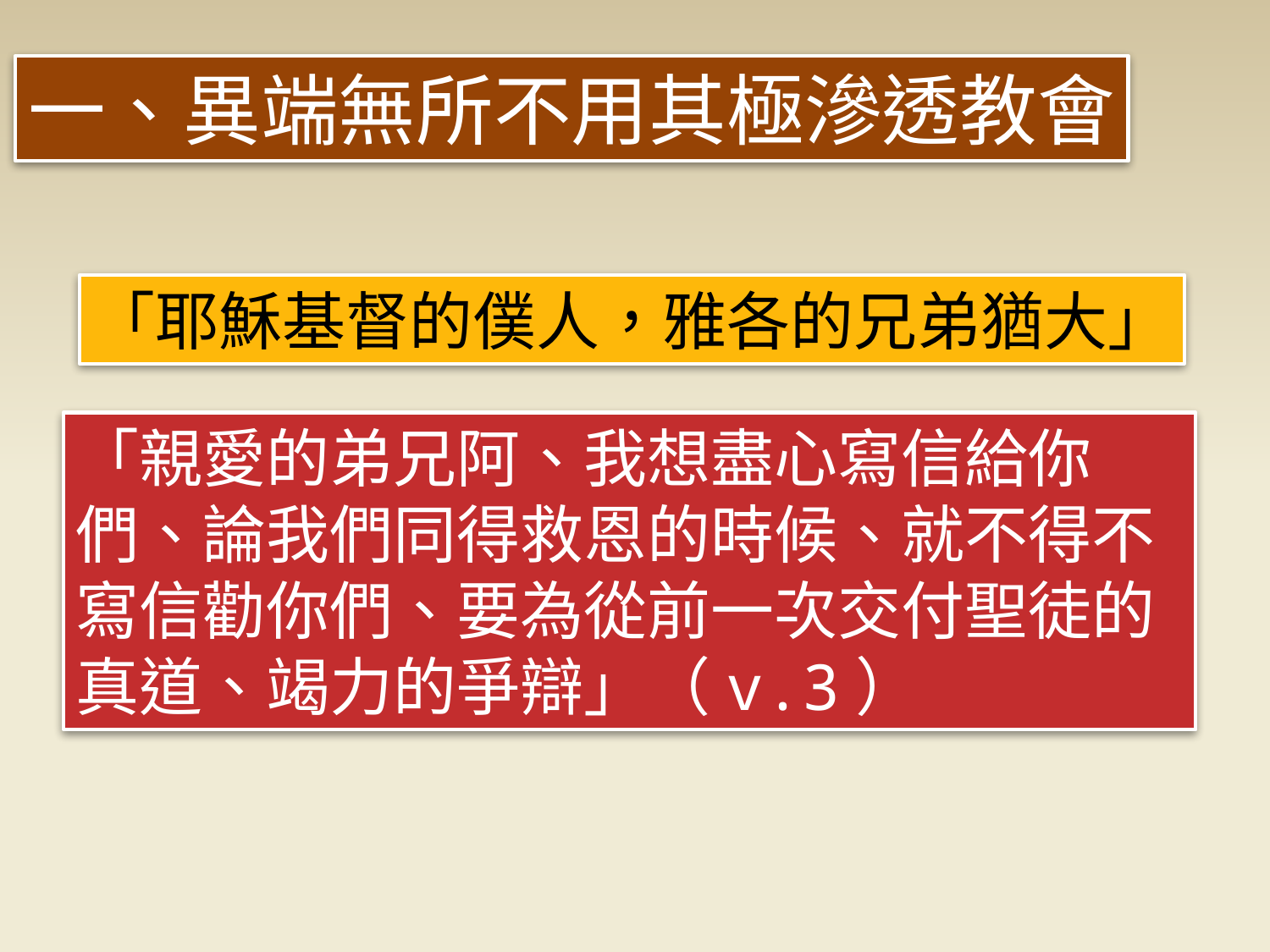

一、異端無所不用其極滲透教會
「耶穌基督的僕人，雅各的兄弟猶大」
「親愛的弟兄阿、我想盡心寫信給你們、論我們同得救恩的時候、就不得不寫信勸你們、要為從前一次交付聖徒的真道、竭力的爭辯」（v.3）